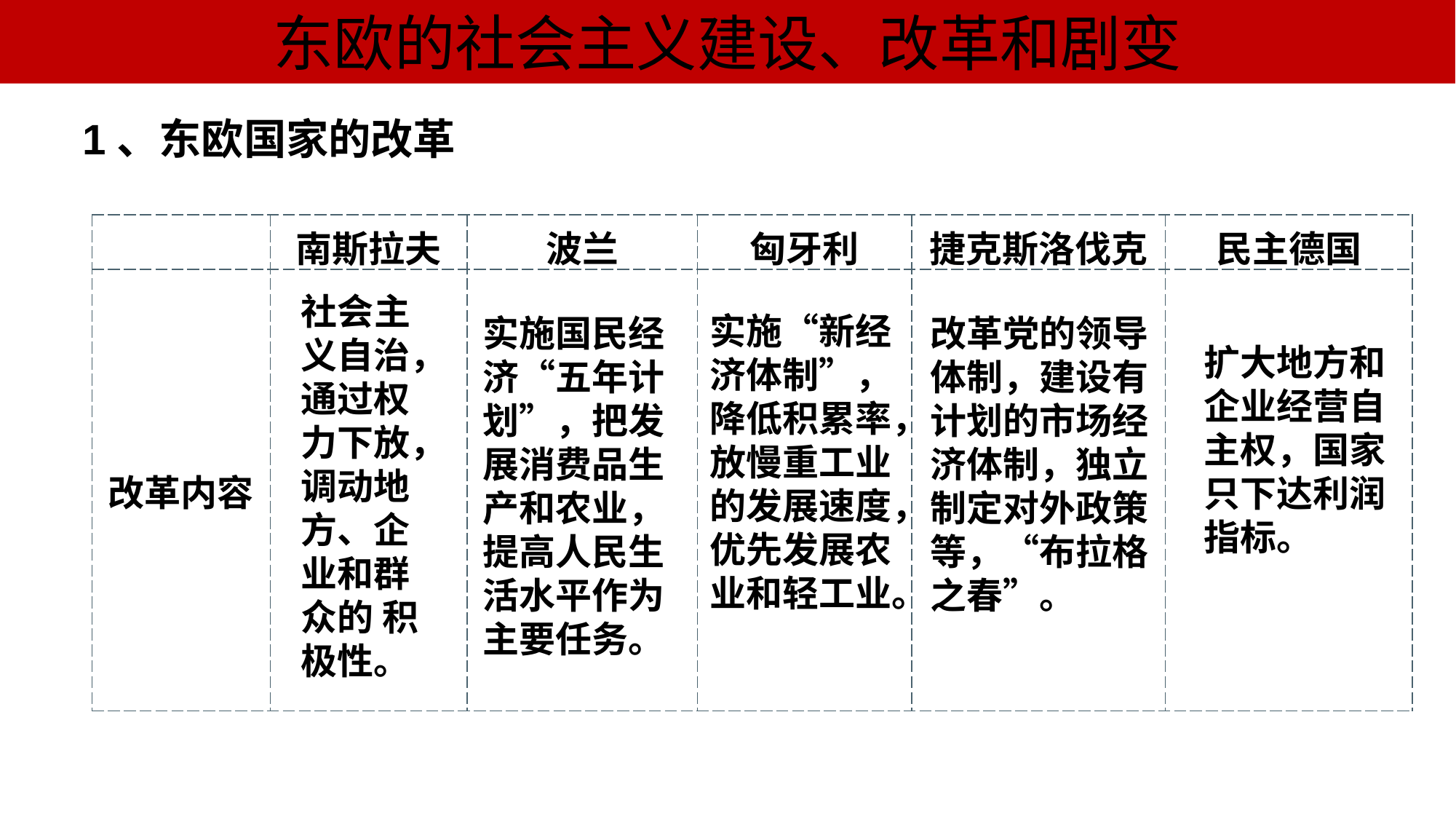

东欧的社会主义建设、改革和剧变
1、东欧国家的改革
|  | 南斯拉夫 | 波兰 | 匈牙利 | 捷克斯洛伐克 | 民主德国 |
| --- | --- | --- | --- | --- | --- |
| 改革内容 |  |  |  |  |  |
社会主义自治，通过权力下放，调动地方、企业和群众的 积极性。
实施“新经济体制”，降低积累率，放慢重工业的发展速度，优先发展农业和轻工业。
实施国民经济“五年计划”，把发展消费品生产和农业，提高人民生活水平作为主要任务。
改革党的领导体制，建设有计划的市场经济体制，独立制定对外政策等，“布拉格之春”。
扩大地方和企业经营自主权，国家只下达利润指标。